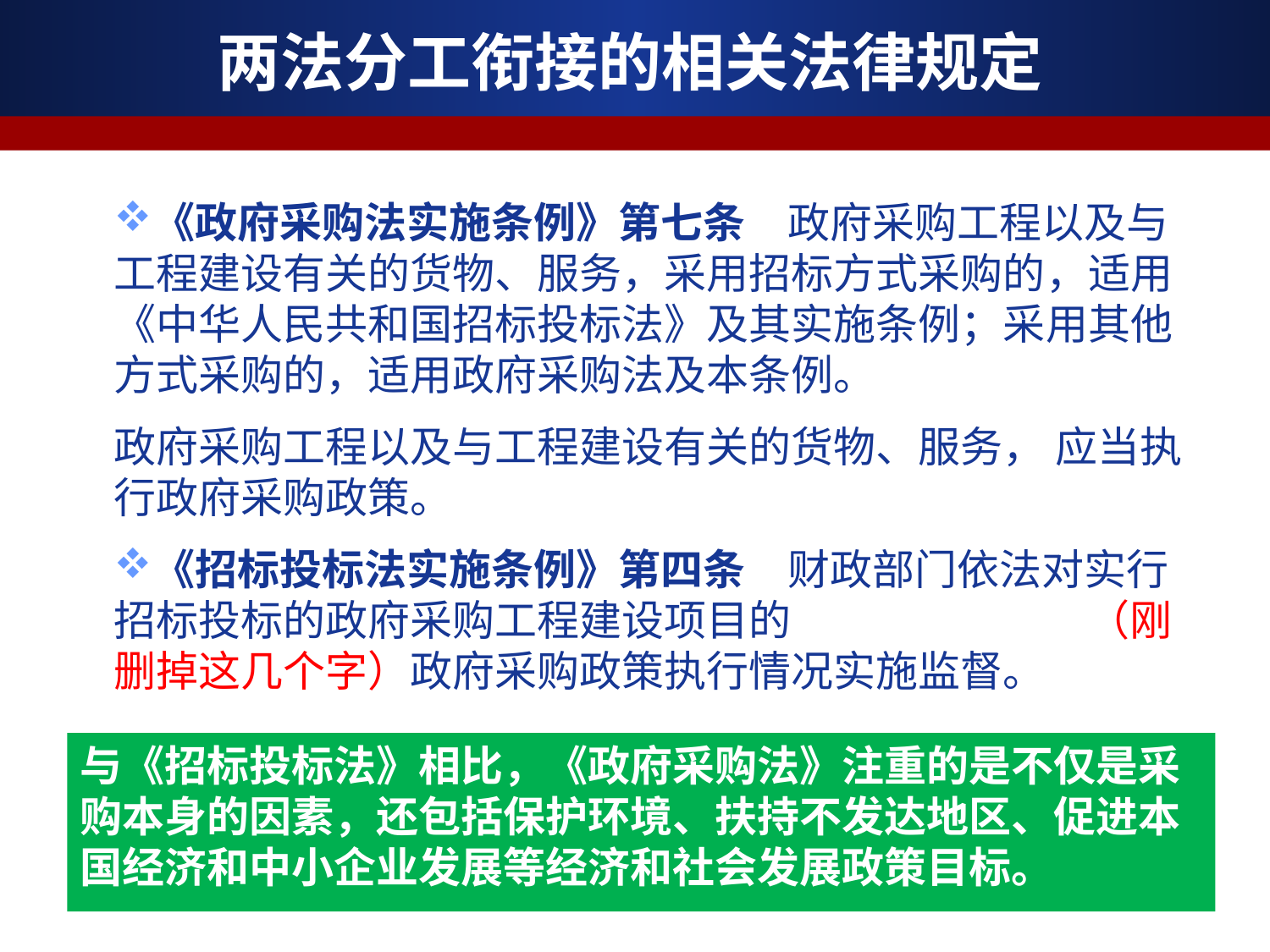

# 两法分工衔接的相关法律规定
《政府采购法实施条例》第七条　政府采购工程以及与工程建设有关的货物、服务，采用招标方式采购的，适用《中华人民共和国招标投标法》及其实施条例；采用其他方式采购的，适用政府采购法及本条例。
政府采购工程以及与工程建设有关的货物、服务， 应当执行政府采购政策。
《招标投标法实施条例》第四条　财政部门依法对实行招标投标的政府采购工程建设项目的预算执行情况和（刚删掉这几个字）政府采购政策执行情况实施监督。
与《招标投标法》相比，《政府采购法》注重的是不仅是采购本身的因素，还包括保护环境、扶持不发达地区、促进本国经济和中小企业发展等经济和社会发展政策目标。